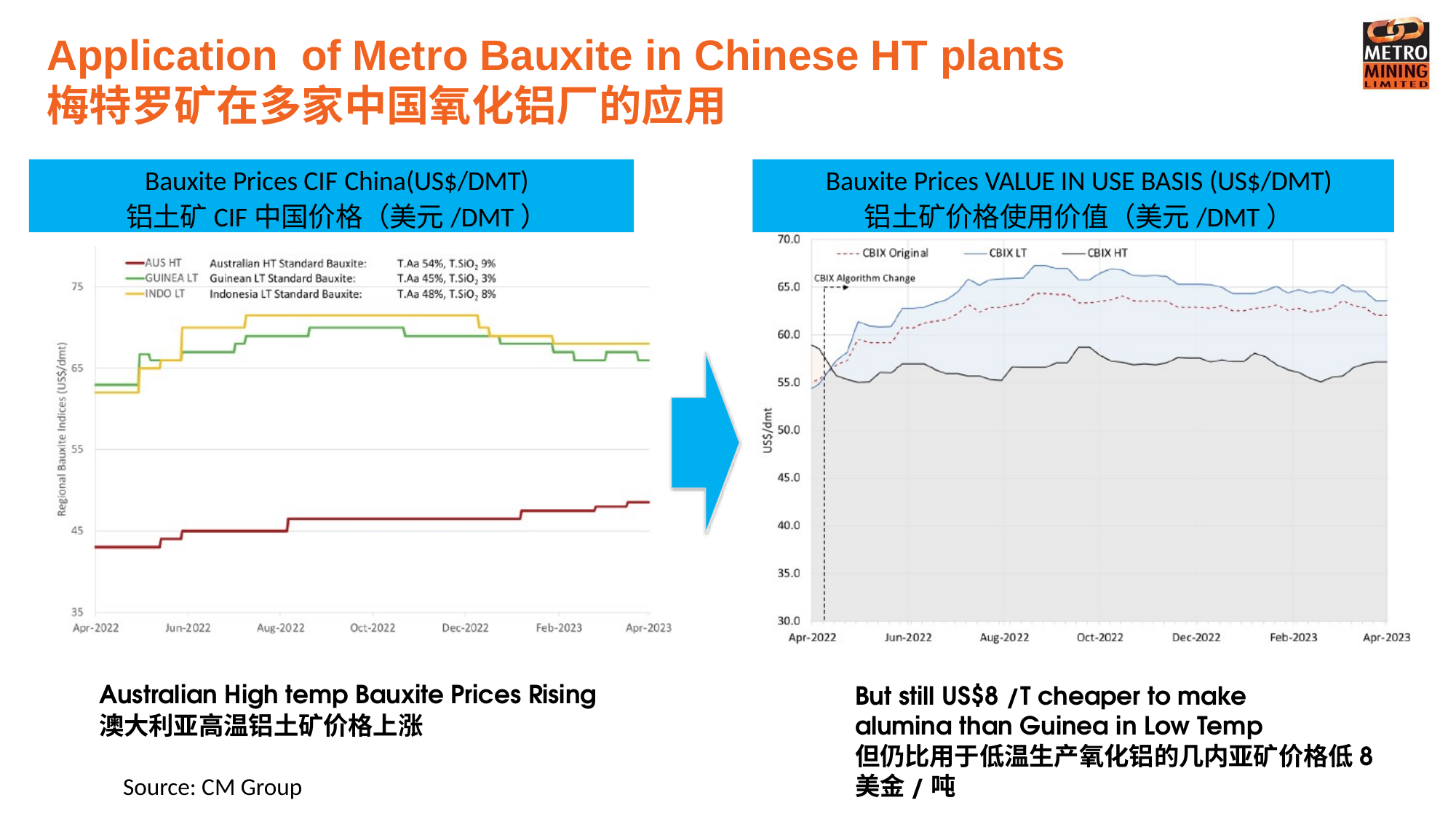

# Application  of Metro Bauxite in Chinese HT plants 梅特罗矿在多家中国氧化铝厂的应用
Bauxite Prices CIF China(US$/DMT)
铝土矿CIF中国价格（美元/DMT）
Bauxite Prices VALUE IN USE BASIS (US$/DMT)
铝土矿价格使用价值（美元/DMT）

Australian High temp Bauxite Prices Rising
澳大利亚高温铝土矿价格上涨
But still US$8 /T cheaper to make
alumina than Guinea in Low Temp
但仍比用于低温生产氧化铝的几内亚矿价格低8美金/吨
Source: CM Group